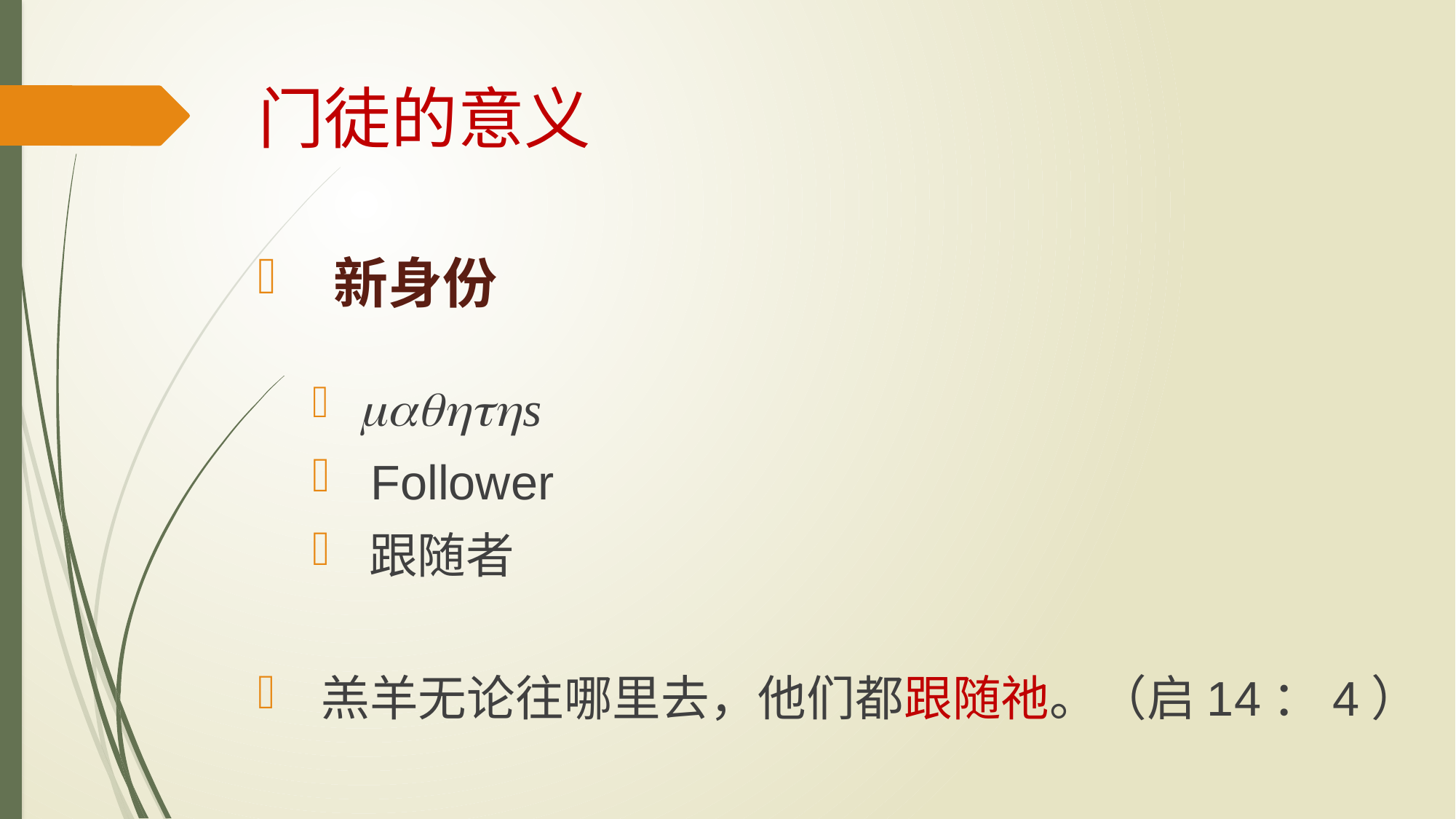

# 门徒的意义
  新身份

 μαθητηs
 Follower
 跟随者

 羔羊无论往哪里去，他们都跟随祂。（启14：4）